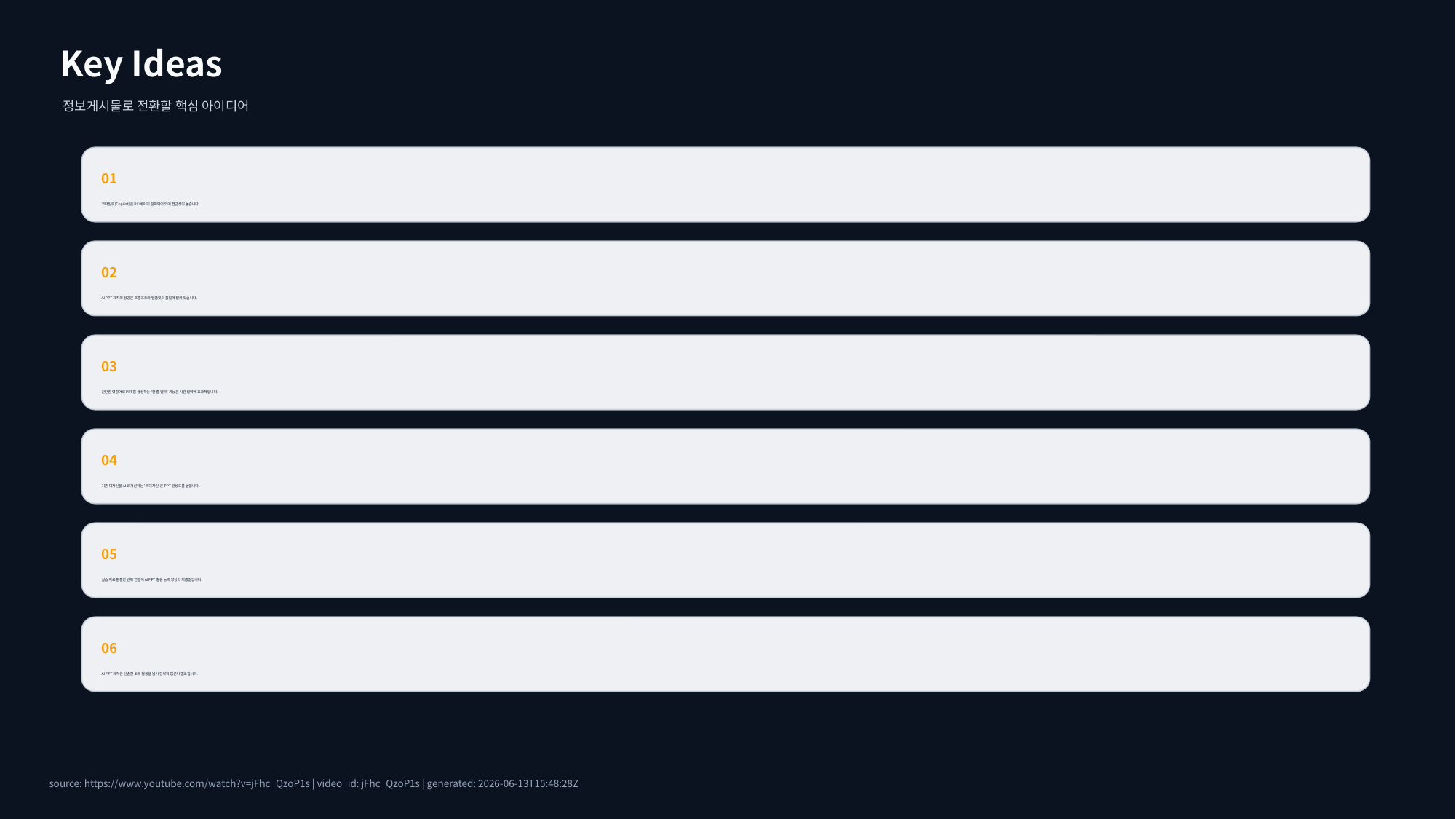

Key Ideas
정보게시물로 전환할 핵심 아이디어

01
코파일럿(Copilot)은 PC에 이미 설치되어 있어 접근성이 높습니다.

02
AI PPT 제작의 성공은 프롬프트와 템플릿의 품질에 달려 있습니다.

03
간단한 명령어로 PPT를 생성하는 '한 줄 딸깍' 기능은 시간 절약에 효과적입니다.

04
기존 디자인을 AI로 개선하는 '리디자인'은 PPT 완성도를 높입니다.

05
실습 자료를 통한 반복 연습이 AI PPT 활용 능력 향상의 지름길입니다.

06
AI PPT 제작은 단순한 도구 활용을 넘어 전략적 접근이 필요합니다.
source: https://www.youtube.com/watch?v=jFhc_QzoP1s | video_id: jFhc_QzoP1s | generated: 2026-06-13T15:48:28Z